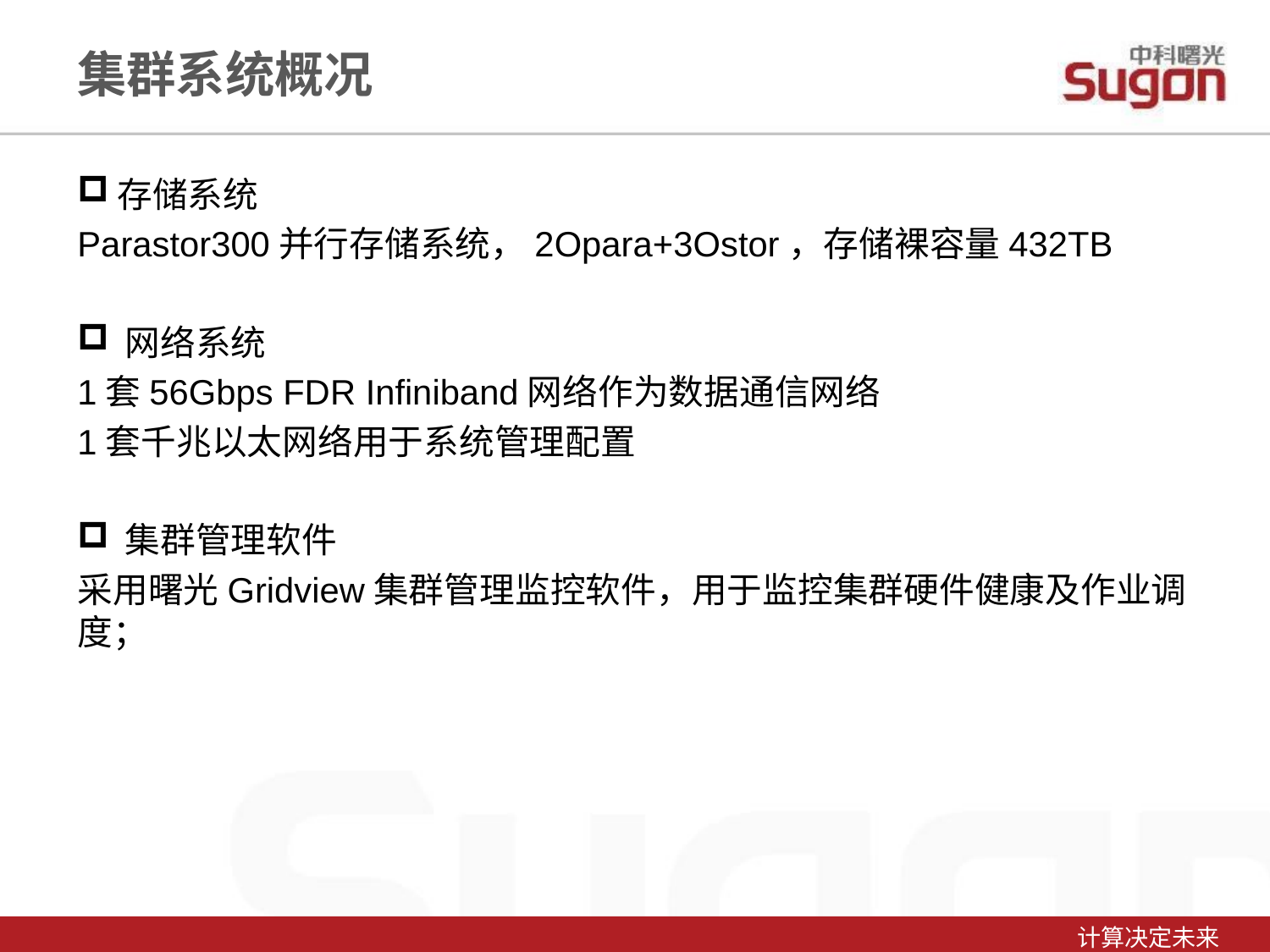

集群系统概况
存储系统
Parastor300并行存储系统，2Opara+3Ostor，存储裸容量432TB

网络系统
1套56Gbps FDR Infiniband网络作为数据通信网络
1套千兆以太网络用于系统管理配置

集群管理软件
采用曙光Gridview集群管理监控软件，用于监控集群硬件健康及作业调度；